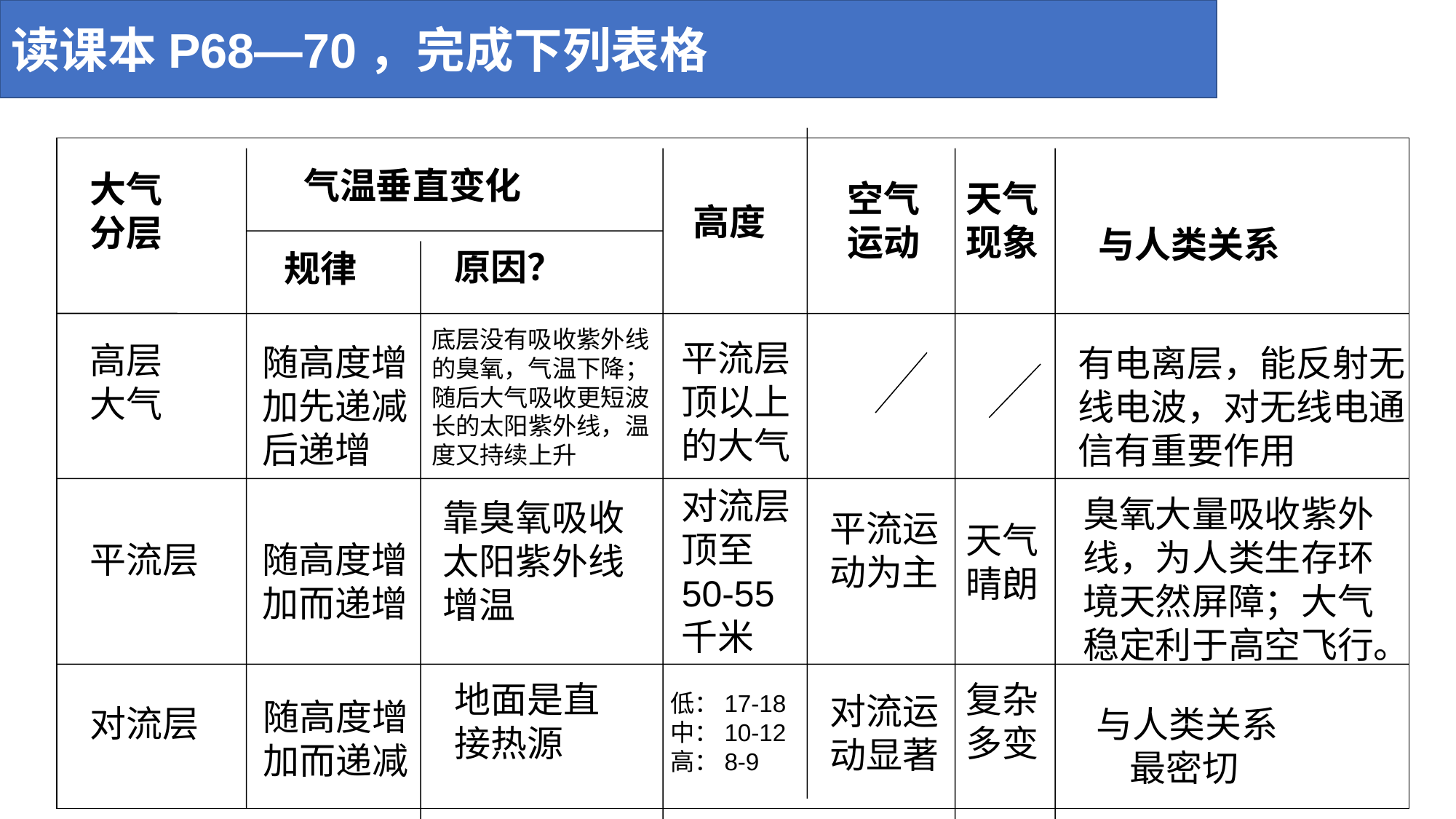

读课本P68—70，完成下列表格

气温垂直变化
大气
分层
空气
运动
天气
现象
高度
与人类关系
原因？
规律
底层没有吸收紫外线的臭氧，气温下降；随后大气吸收更短波长的太阳紫外线，温度又持续上升
平流层
顶以上
的大气
高层
大气
随高度增加先递减后递增
有电离层，能反射无线电波，对无线电通信有重要作用

对流层顶至50-55千米
臭氧大量吸收紫外
线，为人类生存环
境天然屏障；大气
稳定利于高空飞行。
靠臭氧吸收太阳紫外线增温
平流运
动为主
天气
晴朗
平流层
随高度增
加而递增
地面是直
接热源
复杂
多变
低：17-18
中：10-12
高：8-9
对流运
动显著
随高度增
加而递减
对流层
与人类关系
   最密切